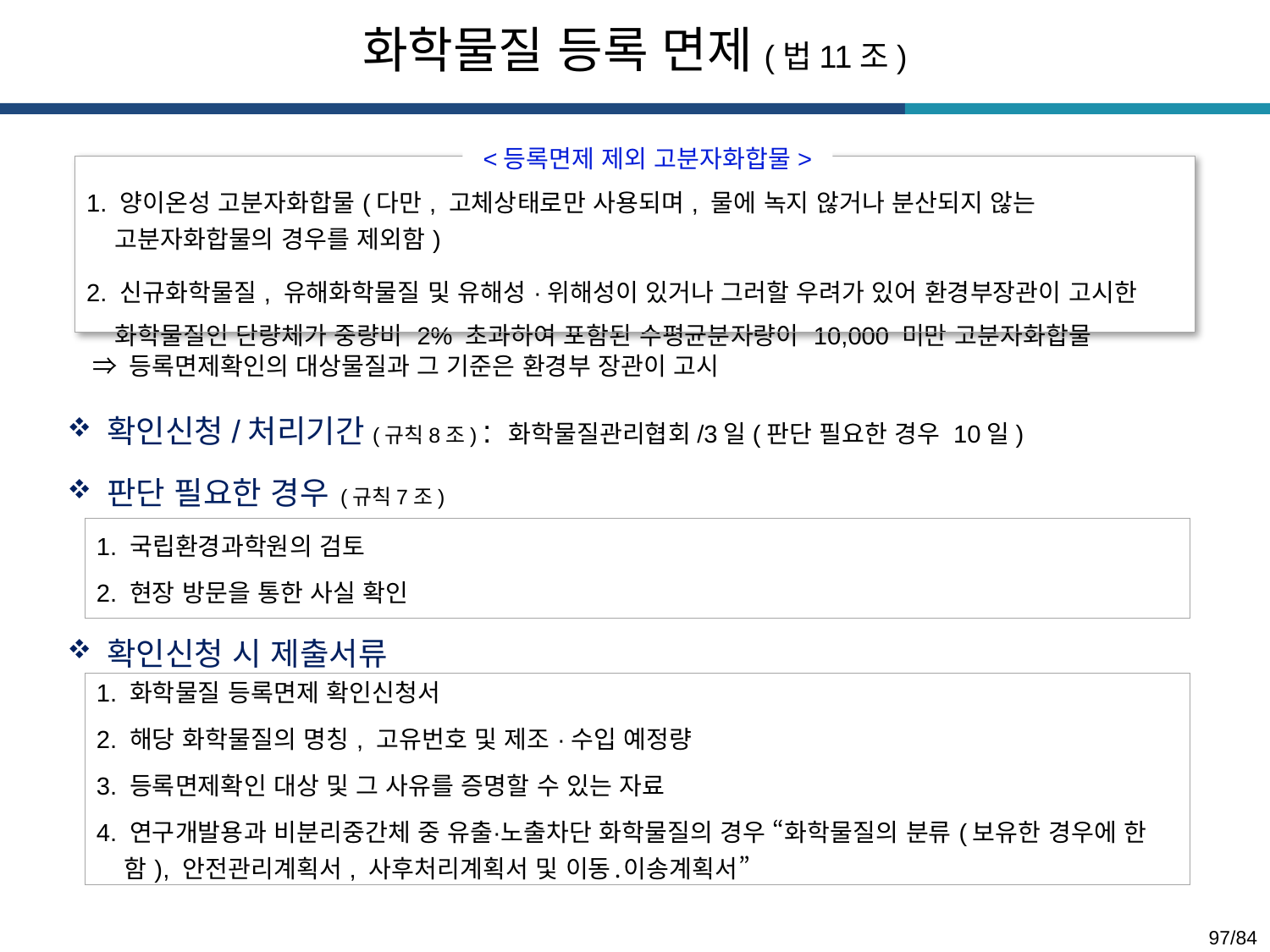

화학물질 등록 면제(법11조)
<등록면제 제외 고분자화합물>
| 1. 양이온성 고분자화합물(다만, 고체상태로만 사용되며, 물에 녹지 않거나 분산되지 않는 고분자화합물의 경우를 제외함) 2. 신규화학물질, 유해화학물질 및 유해성·위해성이 있거나 그러할 우려가 있어 환경부장관이 고시한 화학물질인 단량체가 중량비 2% 초과하여 포함된 수평균분자량이 10,000 미만 고분자화합물 |
| --- |
 ⇒ 등록면제확인의 대상물질과 그 기준은 환경부 장관이 고시
확인신청/처리기간(규칙8조) : 화학물질관리협회/3일(판단 필요한 경우 10일)
판단 필요한 경우 (규칙7조)
| 1. 국립환경과학원의 검토 2. 현장 방문을 통한 사실 확인 |
| --- |
확인신청 시 제출서류
| 1. 화학물질 등록면제 확인신청서 2. 해당 화학물질의 명칭, 고유번호 및 제조·수입 예정량 3. 등록면제확인 대상 및 그 사유를 증명할 수 있는 자료 4. 연구개발용과 비분리중간체 중 유출∙노출차단 화학물질의 경우 “화학물질의 분류(보유한 경우에 한함), 안전관리계획서, 사후처리계획서 및 이동․이송계획서” |
| --- |